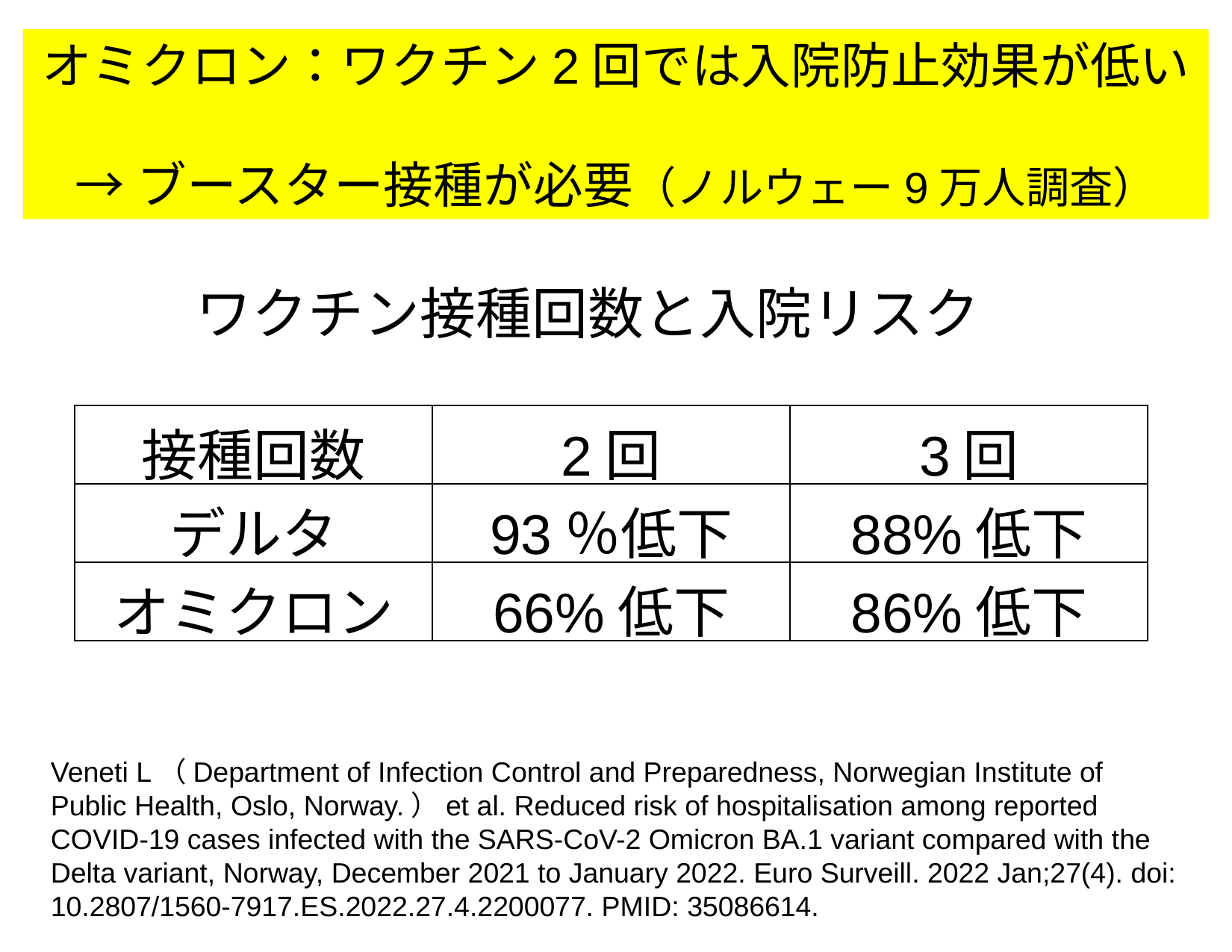

オミクロン：ワクチン2回では入院防止効果が低い

→ブースター接種が必要（ノルウェー9万人調査）
ワクチン接種回数と入院リスク
| 接種回数 | 2回 | 3回 |
| --- | --- | --- |
| デルタ | 93％低下 | 88%低下 |
| オミクロン | 66%低下 | 86%低下 |
Veneti L（Department of Infection Control and Preparedness, Norwegian Institute of Public Health, Oslo, Norway.）et al. Reduced risk of hospitalisation among reported COVID-19 cases infected with the SARS-CoV-2 Omicron BA.1 variant compared with the Delta variant, Norway, December 2021 to January 2022. Euro Surveill. 2022 Jan;27(4). doi: 10.2807/1560-7917.ES.2022.27.4.2200077. PMID: 35086614.